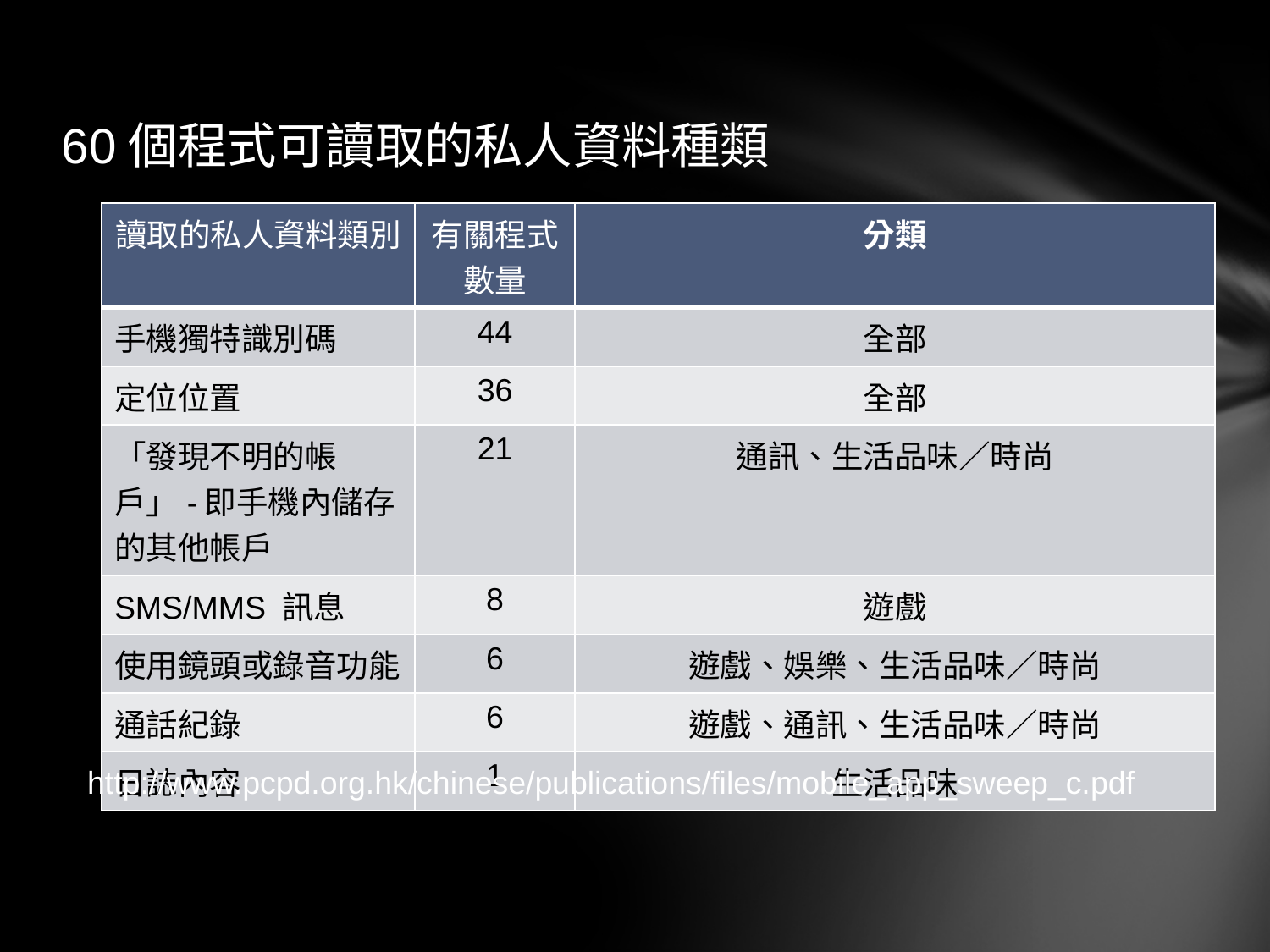

# 60個程式可讀取的私人資料種類
| 讀取的私人資料類別 | 有關程式數量 | 分類 |
| --- | --- | --- |
| 手機獨特識別碼 | 44 | 全部 |
| 定位位置 | 36 | 全部 |
| 「發現不明的帳戶」-即手機內儲存的其他帳戶 | 21 | 通訊、生活品味／時尚 |
| SMS/MMS 訊息 | 8 | 遊戲 |
| 使用鏡頭或錄音功能 | 6 | 遊戲、娛樂、生活品味／時尚 |
| 通話紀錄 | 6 | 遊戲、通訊、生活品味／時尚 |
| 日誌內容 | 1 | 生活品味 |
http://www.pcpd.org.hk/chinese/publications/files/mobile_app_sweep_c.pdf